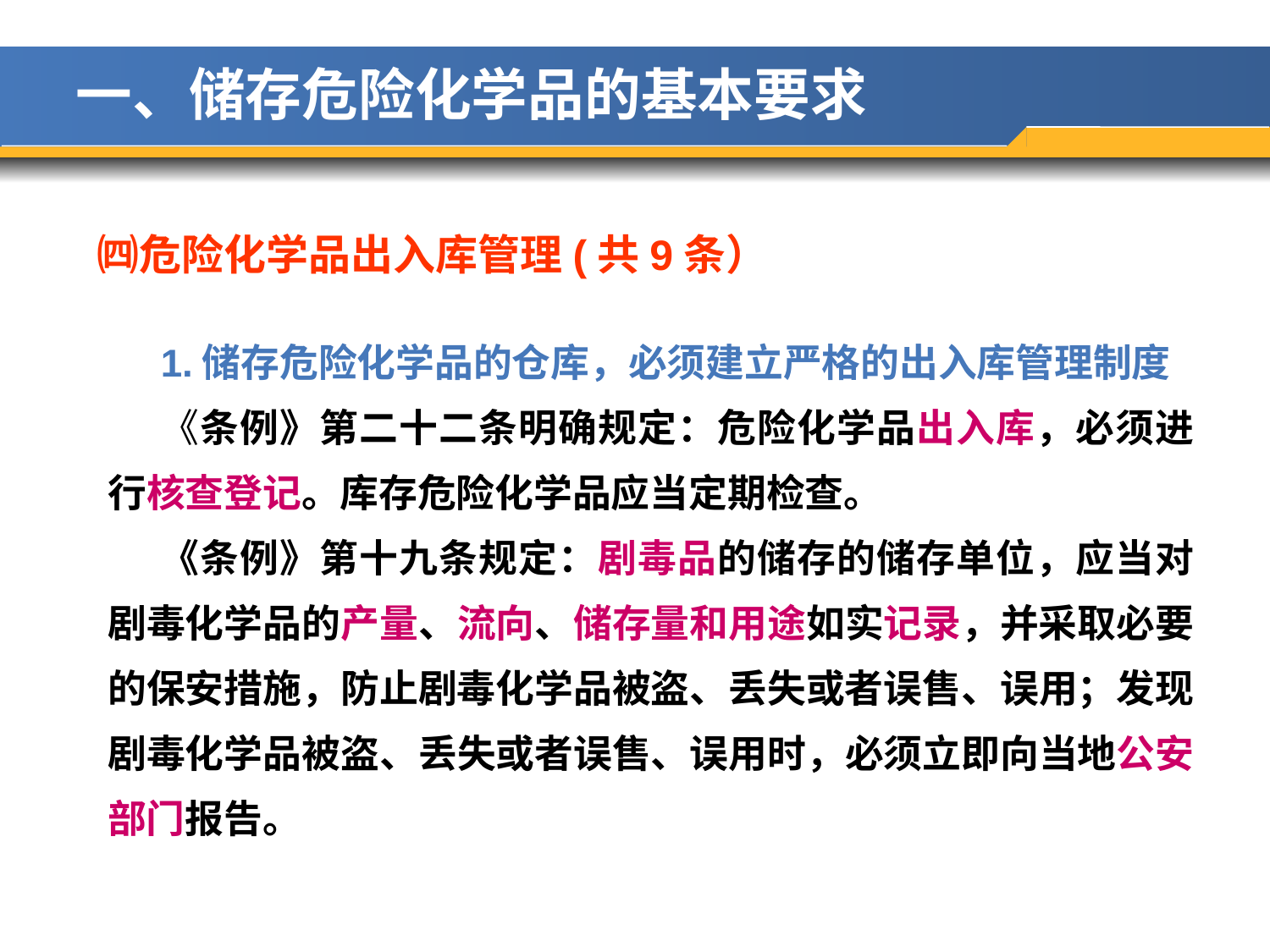

一、储存危险化学品的基本要求

㈣危险化学品出入库管理(共9条）

1.储存危险化学品的仓库，必须建立严格的出入库管理制度
《条例》第二十二条明确规定：危险化学品出入库，必须进行核查登记。库存危险化学品应当定期检查。
《条例》第十九条规定：剧毒品的储存的储存单位，应当对剧毒化学品的产量、流向、储存量和用途如实记录，并采取必要的保安措施，防止剧毒化学品被盗、丢失或者误售、误用；发现剧毒化学品被盗、丢失或者误售、误用时，必须立即向当地公安部门报告。